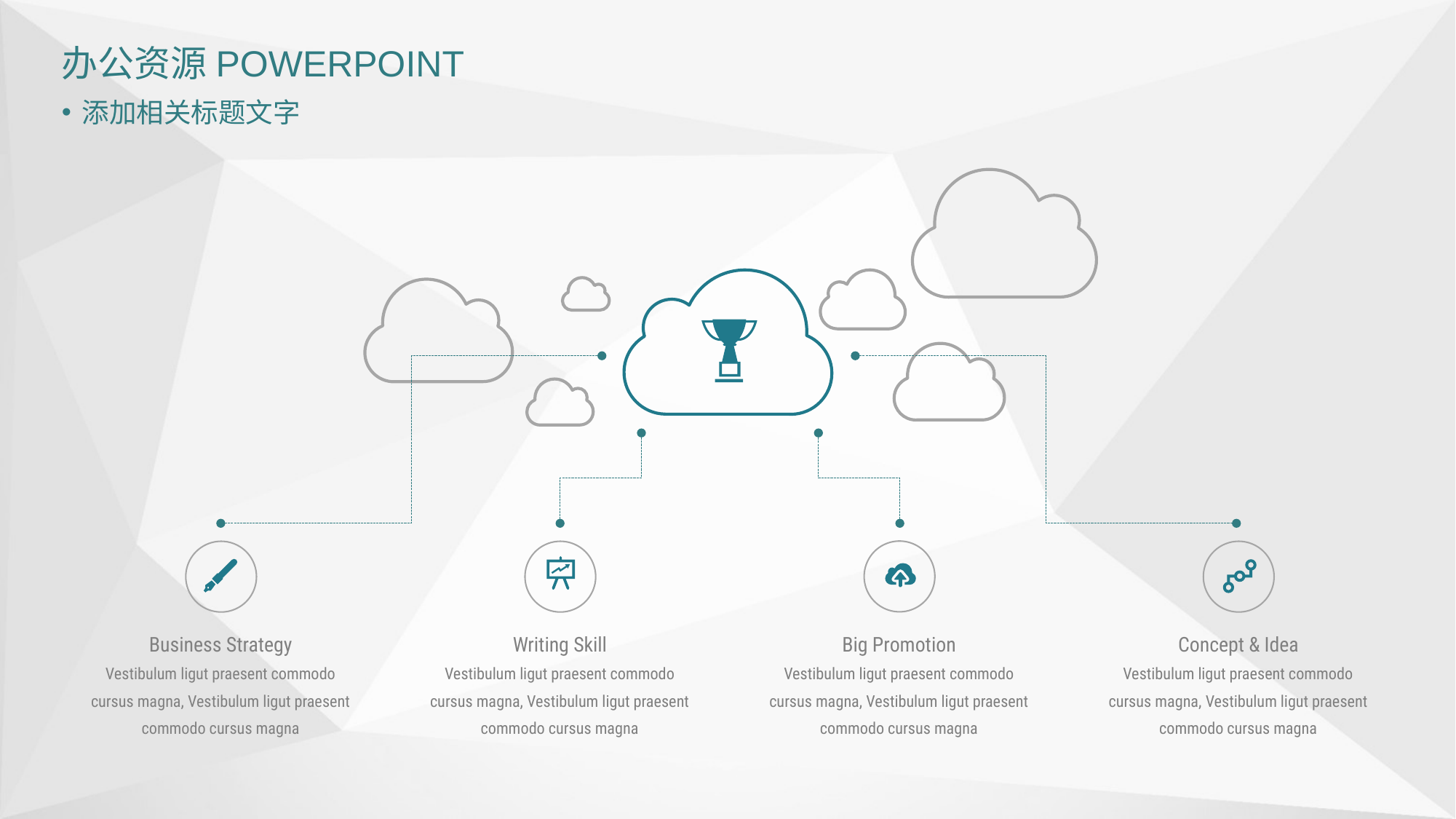

办公资源POWERPOINT
添加相关标题文字

Business Strategy
Vestibulum ligut praesent commodo cursus magna, Vestibulum ligut praesent commodo cursus magna
Writing Skill
Vestibulum ligut praesent commodo cursus magna, Vestibulum ligut praesent commodo cursus magna
Big Promotion
Vestibulum ligut praesent commodo cursus magna, Vestibulum ligut praesent commodo cursus magna
Concept & Idea
Vestibulum ligut praesent commodo cursus magna, Vestibulum ligut praesent commodo cursus magna